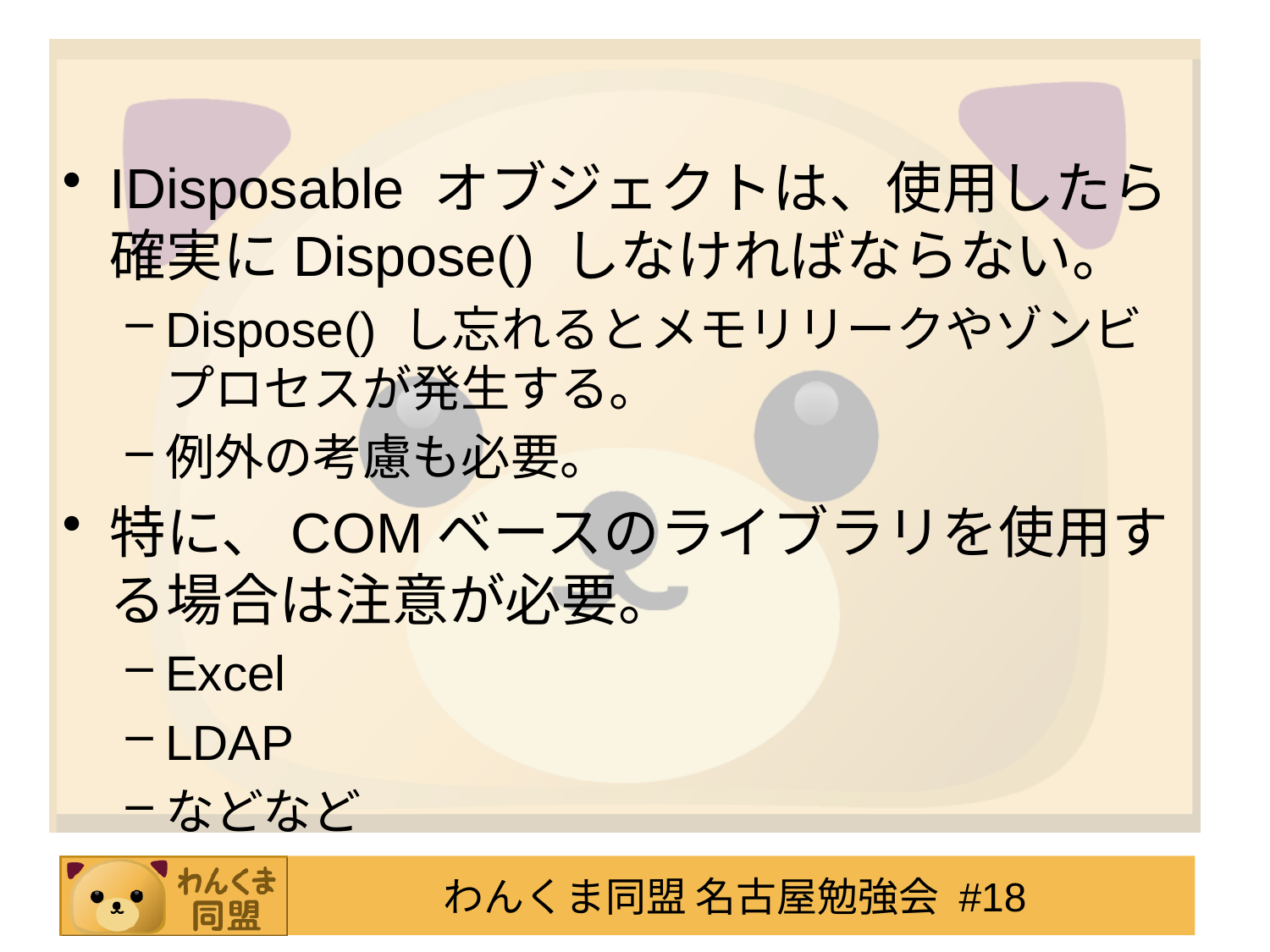

#
IDisposable オブジェクトは、使用したら確実にDispose() しなければならない。
Dispose() し忘れるとメモリリークやゾンビプロセスが発生する。
例外の考慮も必要。
特に、COMベースのライブラリを使用する場合は注意が必要。
Excel
LDAP
などなど